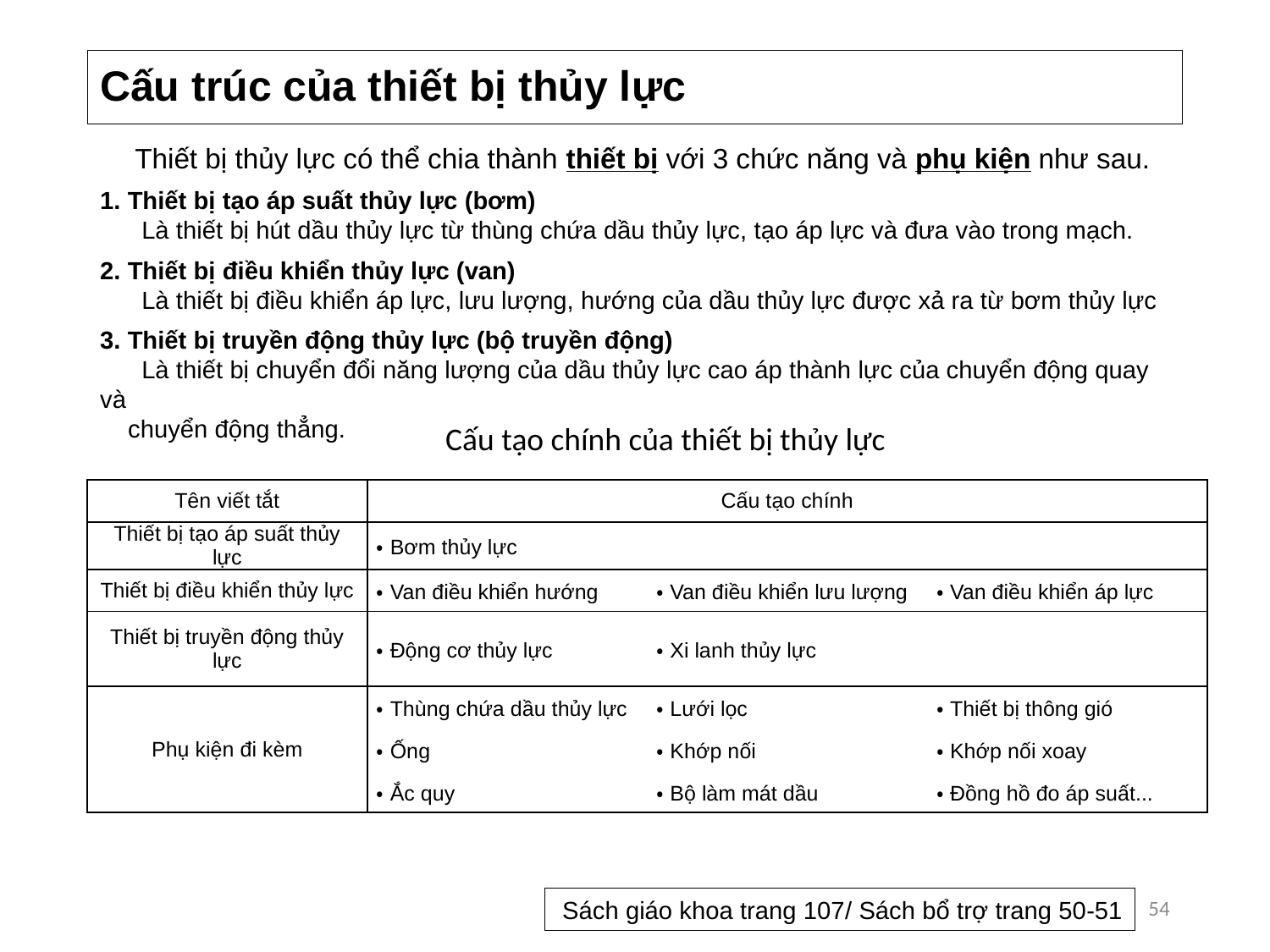

# Cấu trúc của thiết bị thủy lực
　Thiết bị thủy lực có thể chia thành thiết bị với 3 chức năng và phụ kiện như sau.
1. Thiết bị tạo áp suất thủy lực (bơm)
　  Là thiết bị hút dầu thủy lực từ thùng chứa dầu thủy lực, tạo áp lực và đưa vào trong mạch.
2. Thiết bị điều khiển thủy lực (van)
　  Là thiết bị điều khiển áp lực, lưu lượng, hướng của dầu thủy lực được xả ra từ bơm thủy lực
3. Thiết bị truyền động thủy lực (bộ truyền động)
　  Là thiết bị chuyển đổi năng lượng của dầu thủy lực cao áp thành lực của chuyển động quay và
    chuyển động thẳng.
Cấu tạo chính của thiết bị thủy lực
| Tên viết tắt | Cấu tạo chính |  |  |
| --- | --- | --- | --- |
| Thiết bị tạo áp suất thủy lực | ・Bơm thủy lực |  |  |
| Thiết bị điều khiển thủy lực | ・Van điều khiển hướng | ・Van điều khiển lưu lượng | ・Van điều khiển áp lực |
| Thiết bị truyền động thủy lực | ・Động cơ thủy lực | ・Xi lanh thủy lực |  |
| Phụ kiện đi kèm | ・Thùng chứa dầu thủy lực | ・Lưới lọc | ・Thiết bị thông gió |
|  | ・Ống | ・Khớp nối | ・Khớp nối xoay |
|  | ・Ắc quy | ・Bộ làm mát dầu | ・Đồng hồ đo áp suất... |
54
Sách giáo khoa trang 107/ Sách bổ trợ trang 50-51